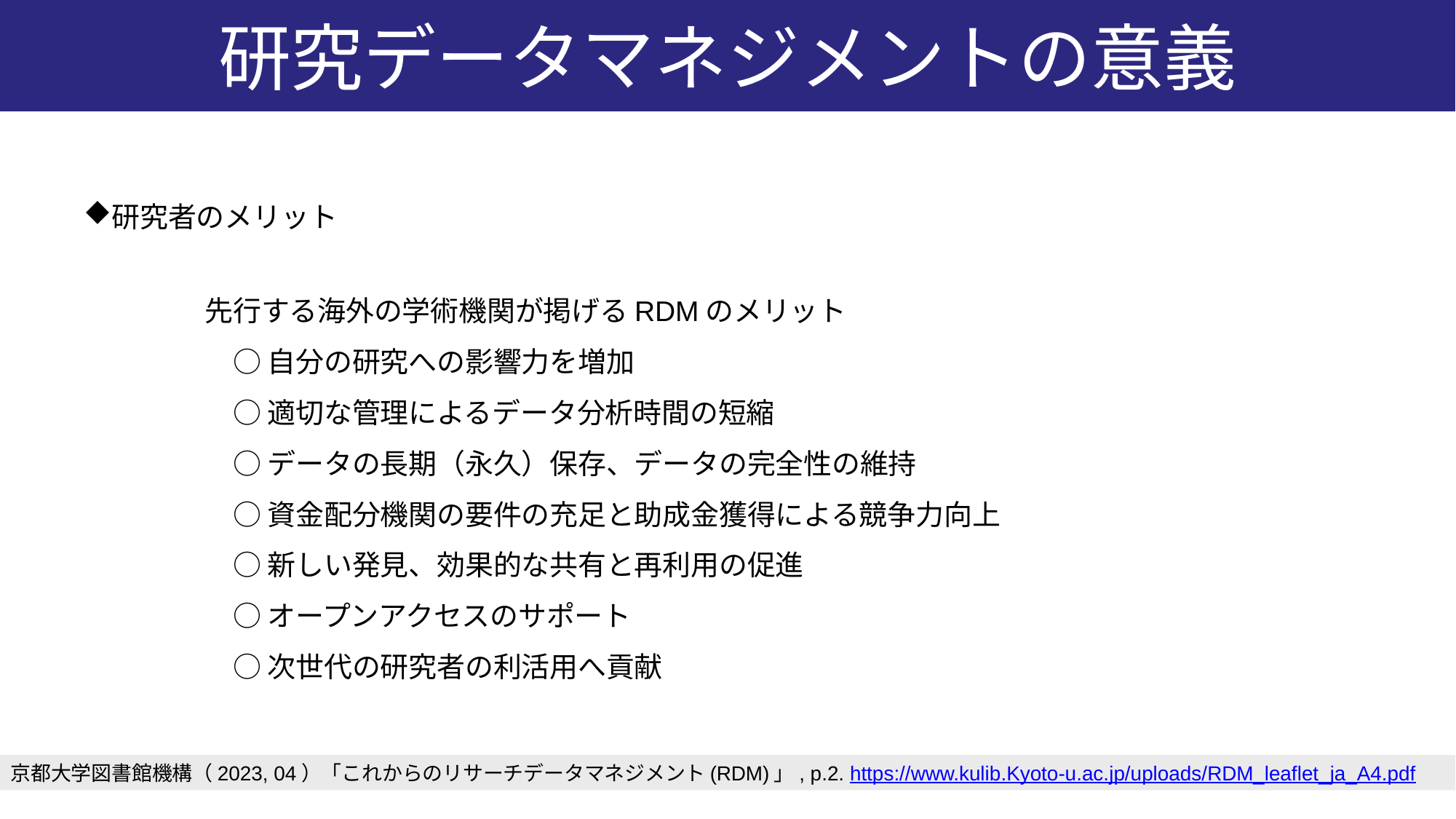

# 研究データマネジメントの意義
研究者のメリット
先行する海外の学術機関が掲げるRDMのメリット
　○ 自分の研究への影響力を増加
　○ 適切な管理によるデータ分析時間の短縮
　○ データの長期（永久）保存、データの完全性の維持
　○ 資金配分機関の要件の充足と助成金獲得による競争力向上
　○ 新しい発見、効果的な共有と再利用の促進
　○ オープンアクセスのサポート
　○ 次世代の研究者の利活用へ貢献
京都大学図書館機構（2023, 04）「これからのリサーチデータマネジメント(RDM)」, p.2. https://www.kulib.Kyoto-u.ac.jp/uploads/RDM_leaflet_ja_A4.pdf